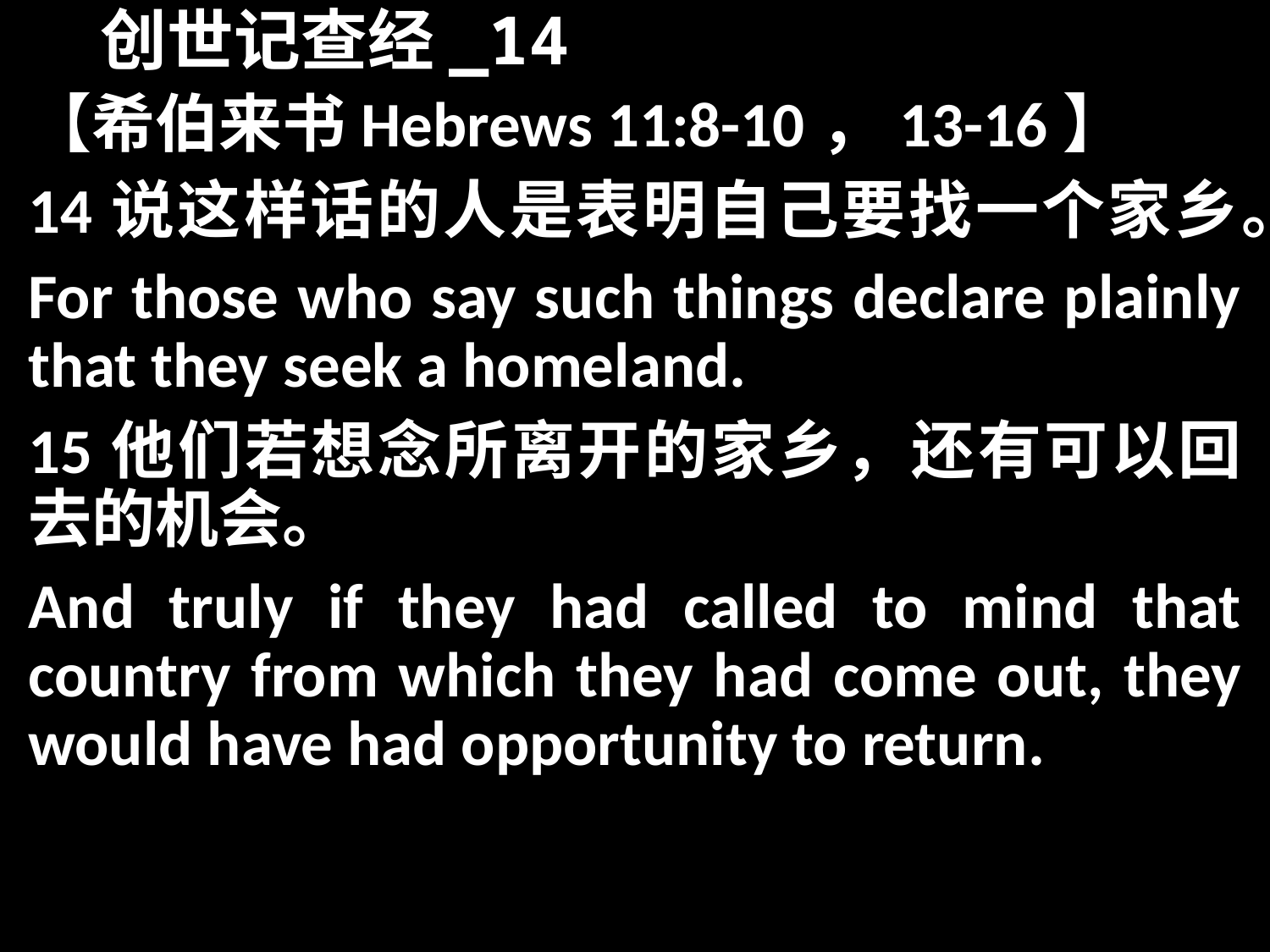

# 创世记查经_14
【希伯来书Hebrews 11:8-10，13-16】
14说这样话的人是表明自己要找一个家乡。
For those who say such things declare plainly that they seek a homeland.
15他们若想念所离开的家乡，还有可以回去的机会。
And truly if they had called to mind that country from which they had come out, they would have had opportunity to return.